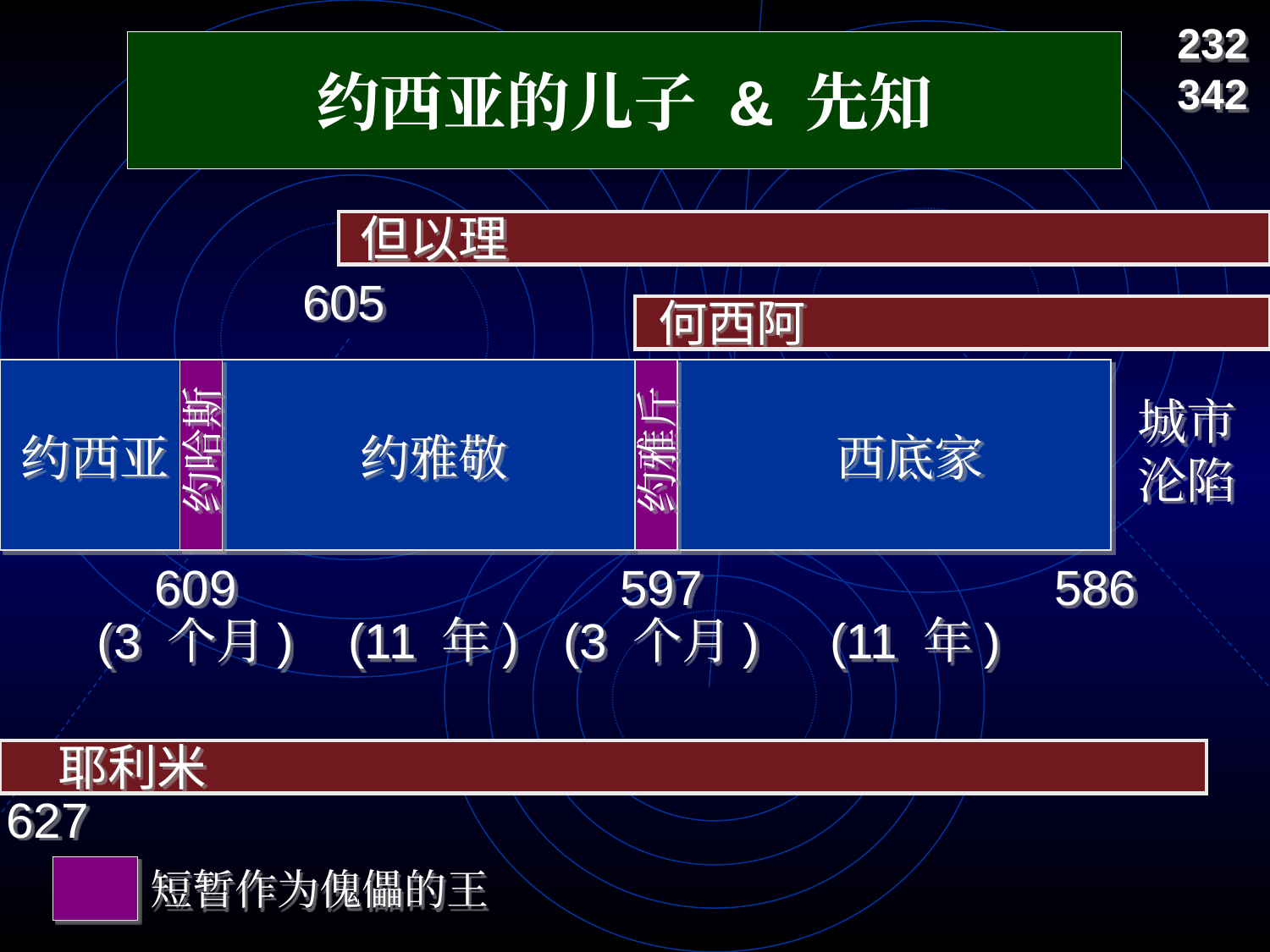

232
342
# 约西亚的儿子 & 先知
但以理

605
何西阿

城市沦陷
约哈斯
约西亚
约雅敬
西底家
约雅斤
609
597
586
(3 个月)
(11 年)
(3 个月)
(11 年)
耶利米

627

短暂作为傀儡的王